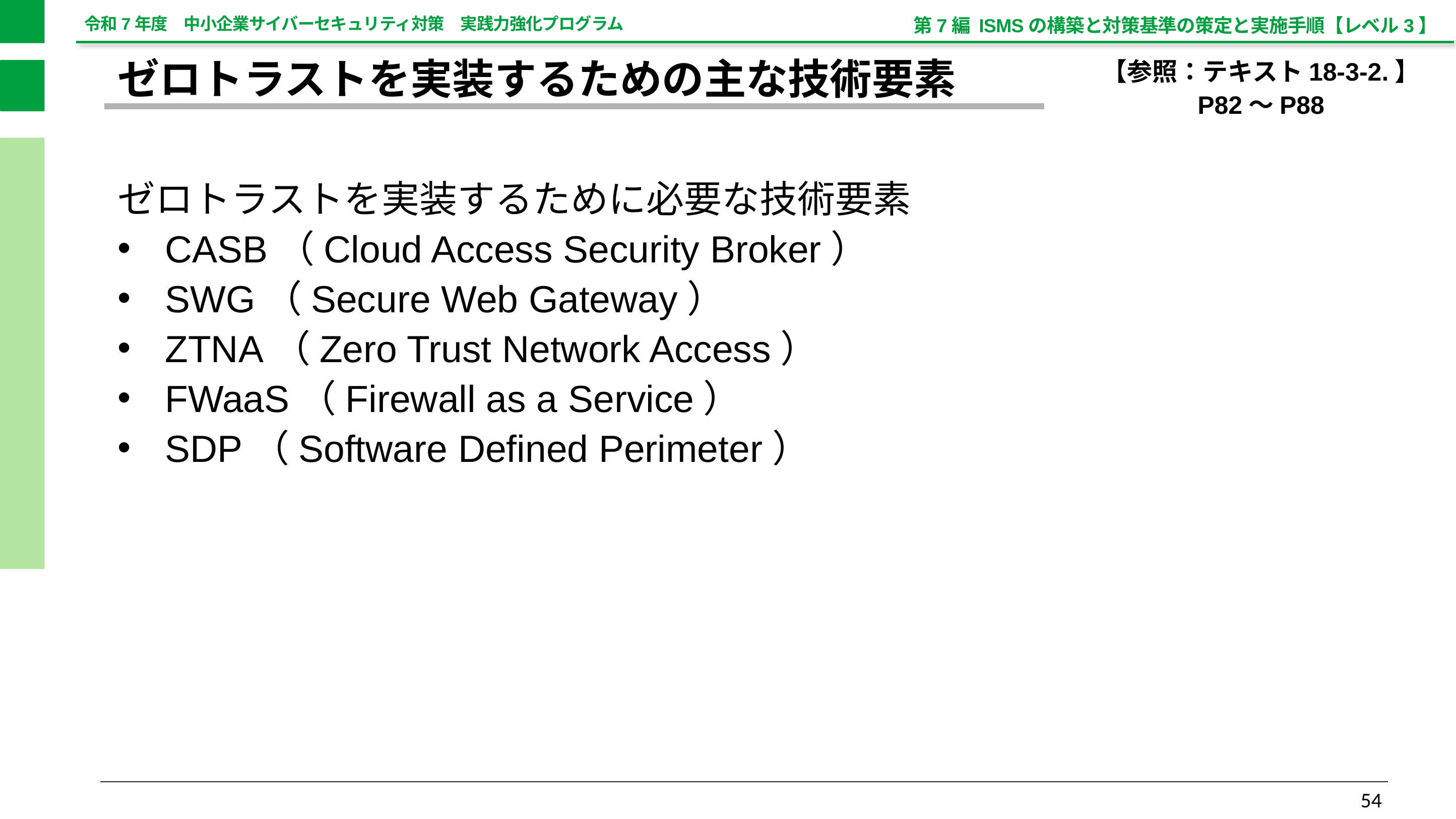

第7編 ISMSの構築と対策基準の策定と実施手順【レベル3】
【参照：テキスト18-3-2.】
P82～P88
ゼロトラストを実装するための主な技術要素
ゼロトラストを実装するために必要な技術要素
CASB（Cloud Access Security Broker）
SWG（Secure Web Gateway）
ZTNA（Zero Trust Network Access）
FWaaS（Firewall as a Service）
SDP（Software Defined Perimeter）